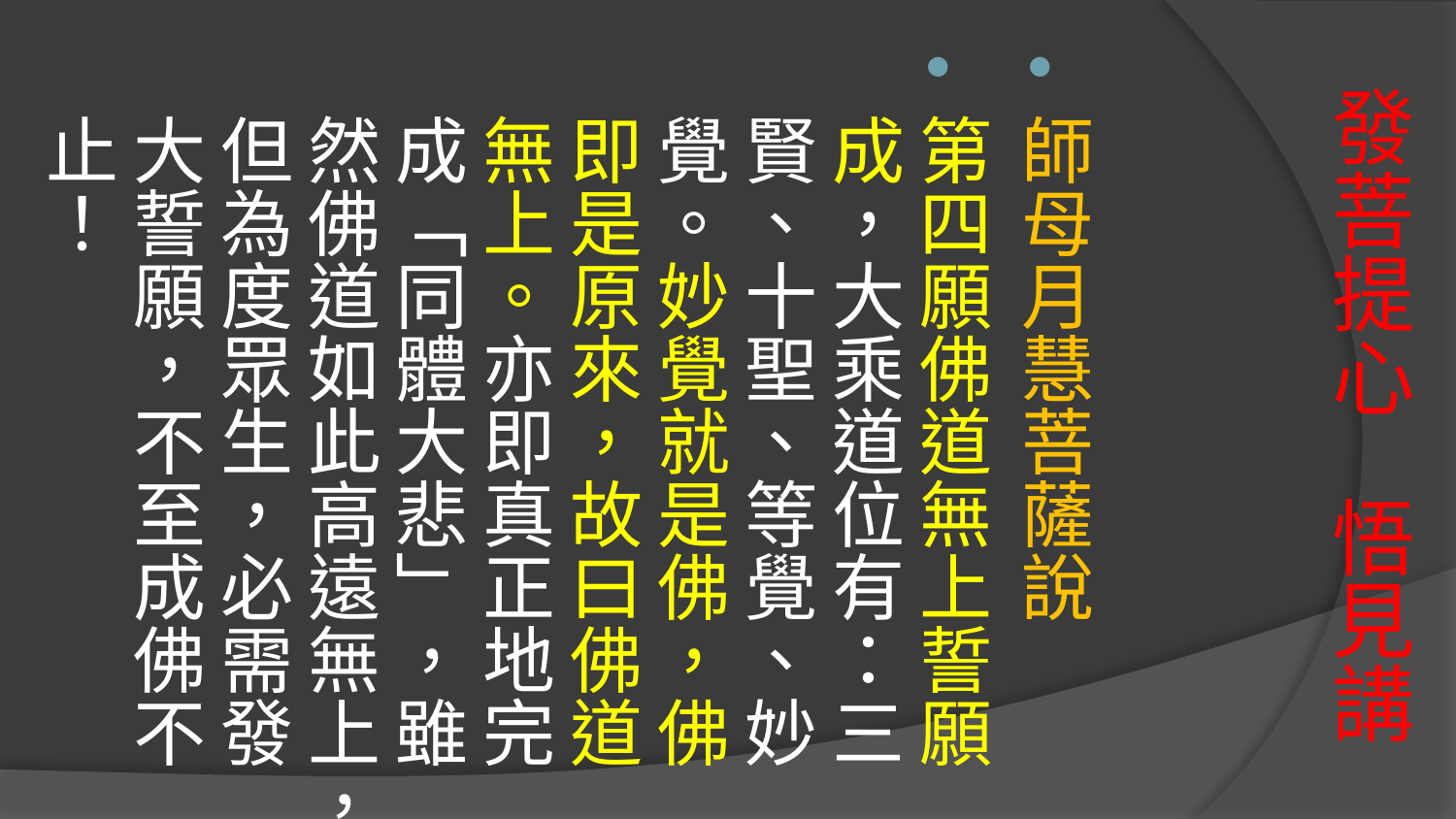

師母月慧菩薩說
第四願佛道無上誓願成，大乘道位有：三賢、十聖、等覺、妙覺。妙覺就是佛，佛即是原來，故曰佛道無上。亦即真正地完成「同體大悲」，雖然佛道如此高遠無上，但為度眾生，必需發大誓願，不至成佛不止！
# 發菩提心    悟見講